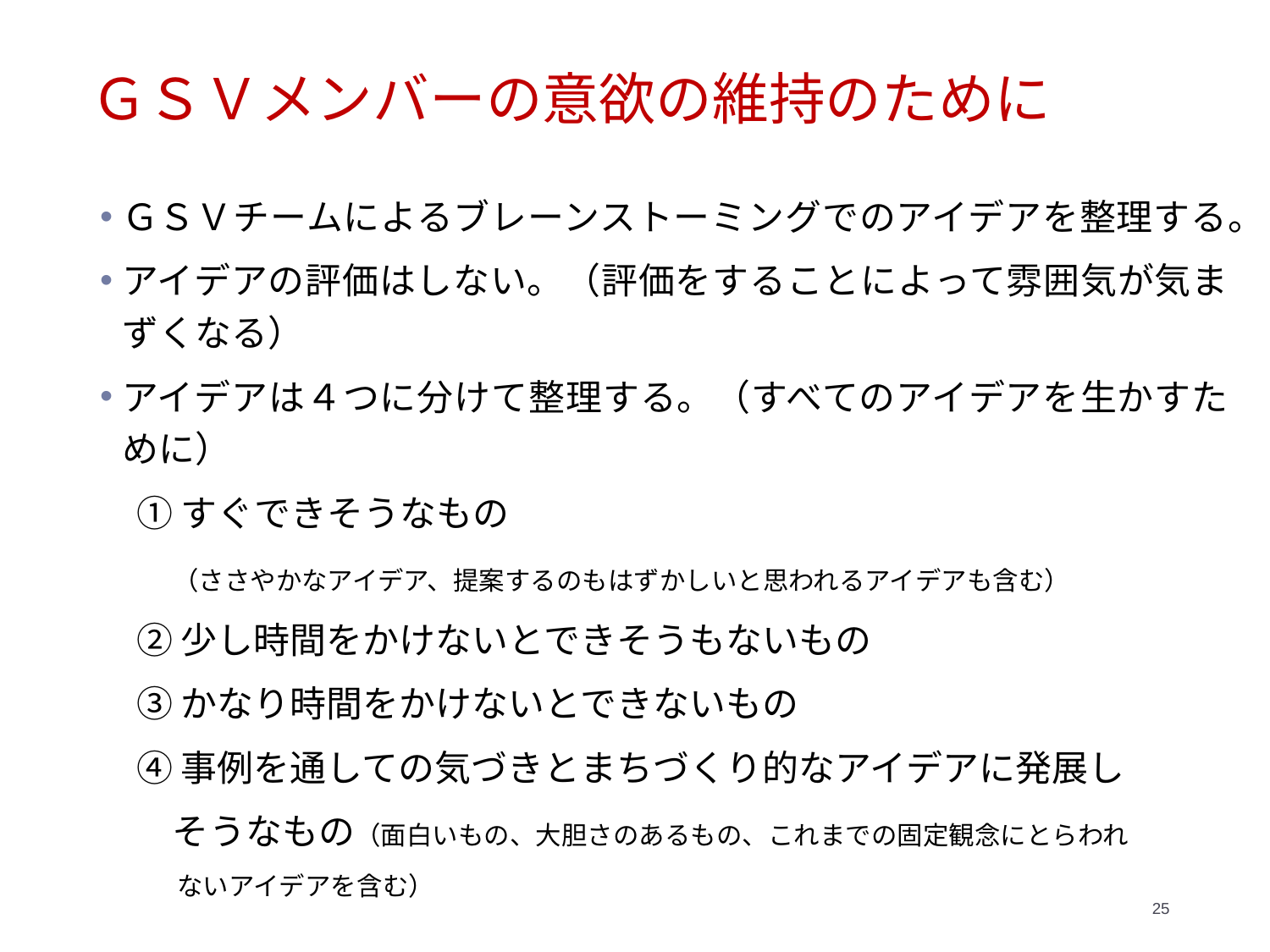

# ＧＳＶメンバーの意欲の維持のために
ＧＳＶチームによるブレーンストーミングでのアイデアを整理する。
アイデアの評価はしない。（評価をすることによって雰囲気が気まずくなる）
アイデアは４つに分けて整理する。（すべてのアイデアを生かすために）
　① すぐできそうなもの
　　（ささやかなアイデア、提案するのもはずかしいと思われるアイデアも含む）
　② 少し時間をかけないとできそうもないもの
　③ かなり時間をかけないとできないもの
　④ 事例を通しての気づきとまちづくり的なアイデアに発展し
　　そうなもの（面白いもの、大胆さのあるもの、これまでの固定観念にとらわれ
　　　ないアイデアを含む）

25